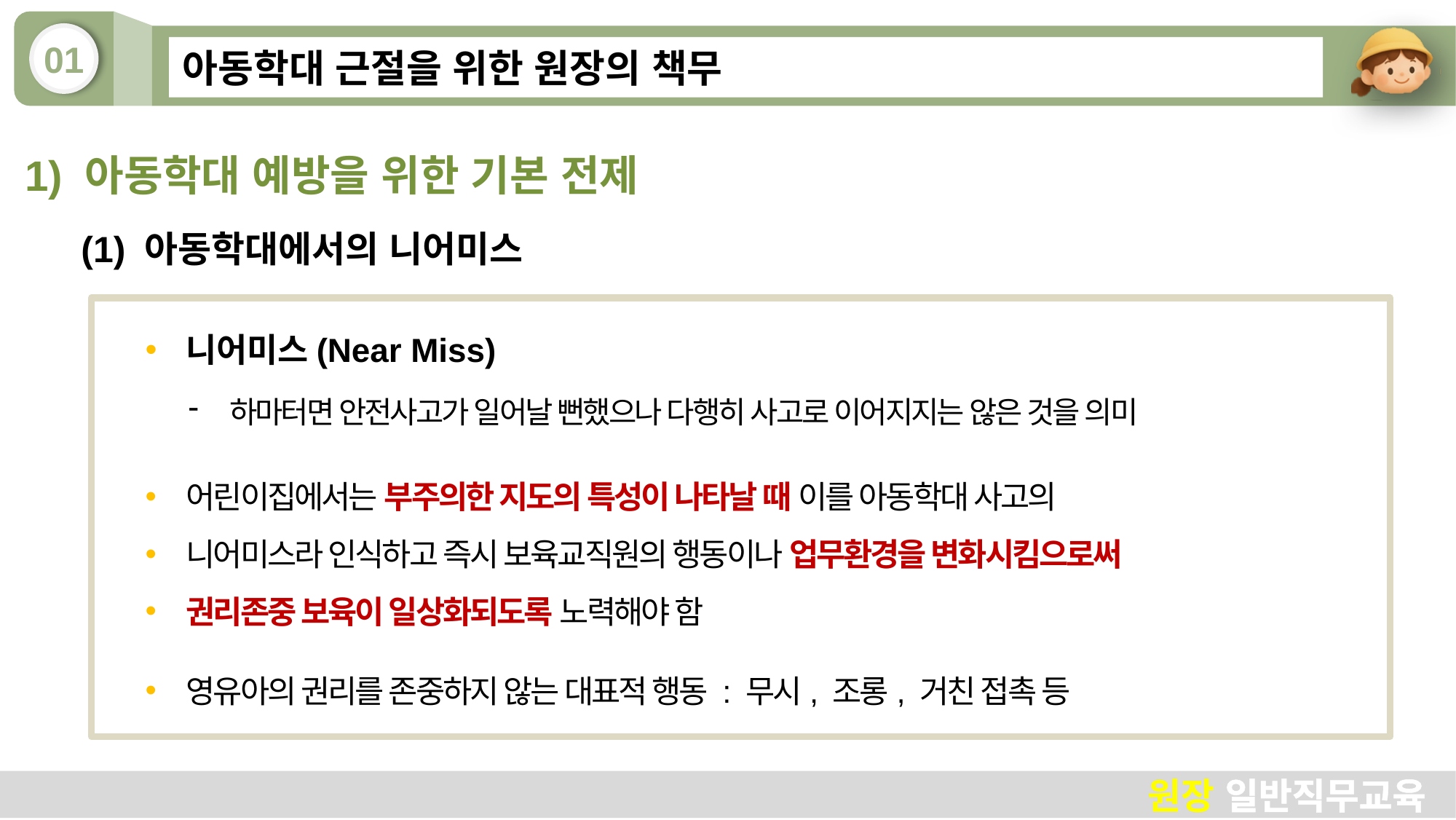

# 아동학대 근절을 위한 원장의 책무
1) 아동학대 예방을 위한 기본 전제
(1) 아동학대에서의 니어미스

니어미스(Near Miss)
하마터면 안전사고가 일어날 뻔했으나 다행히 사고로 이어지지는 않은 것을 의미
어린이집에서는 부주의한 지도의 특성이 나타날 때 이를 아동학대 사고의
니어미스라 인식하고 즉시 보육교직원의 행동이나 업무환경을 변화시킴으로써
권리존중 보육이 일상화되도록 노력해야 함

영유아의 권리를 존중하지 않는 대표적 행동 : 무시, 조롱, 거친 접촉 등